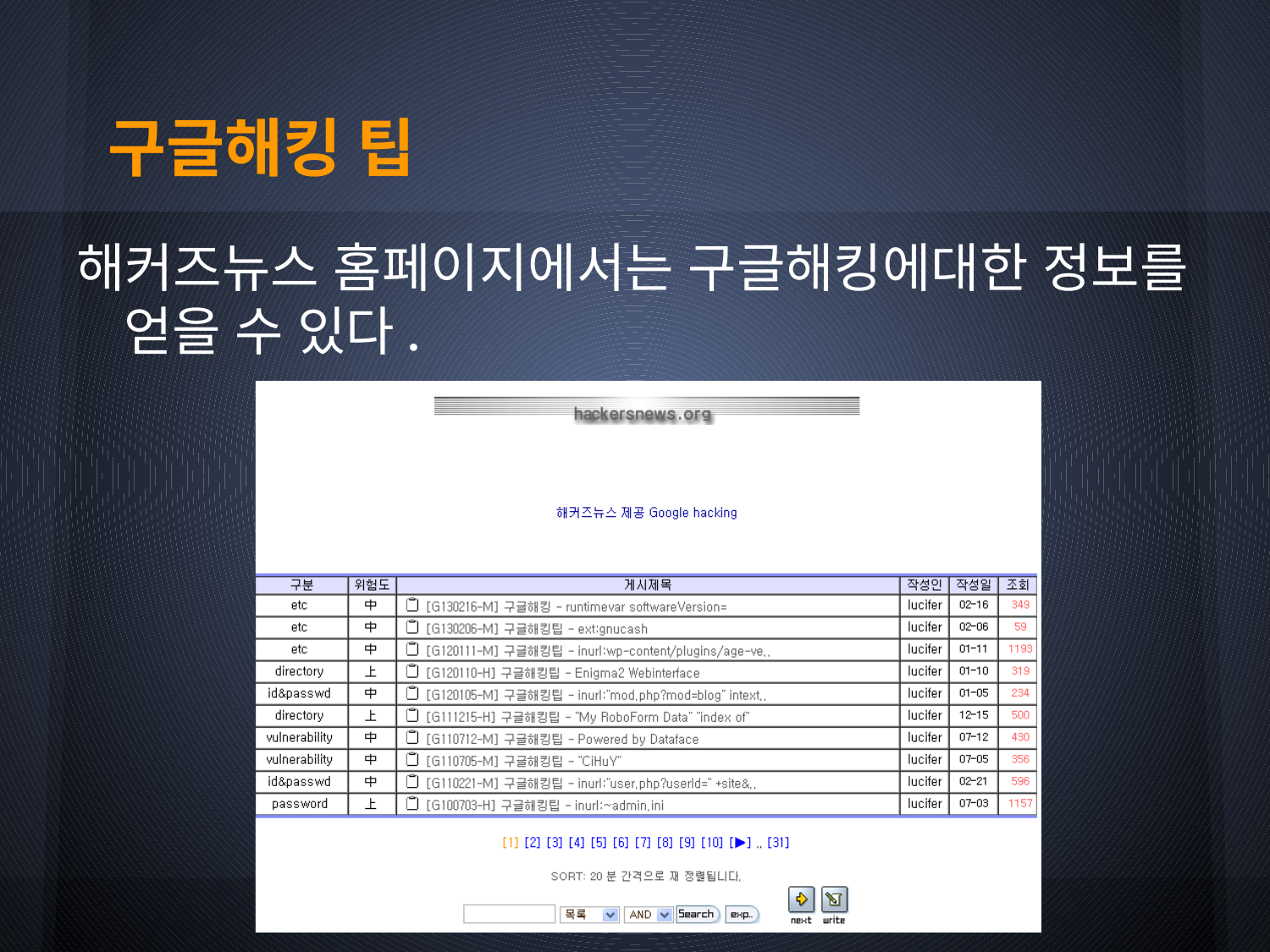

# 구글해킹 팁
해커즈뉴스 홈페이지에서는 구글해킹에대한 정보를 얻을 수 있다.